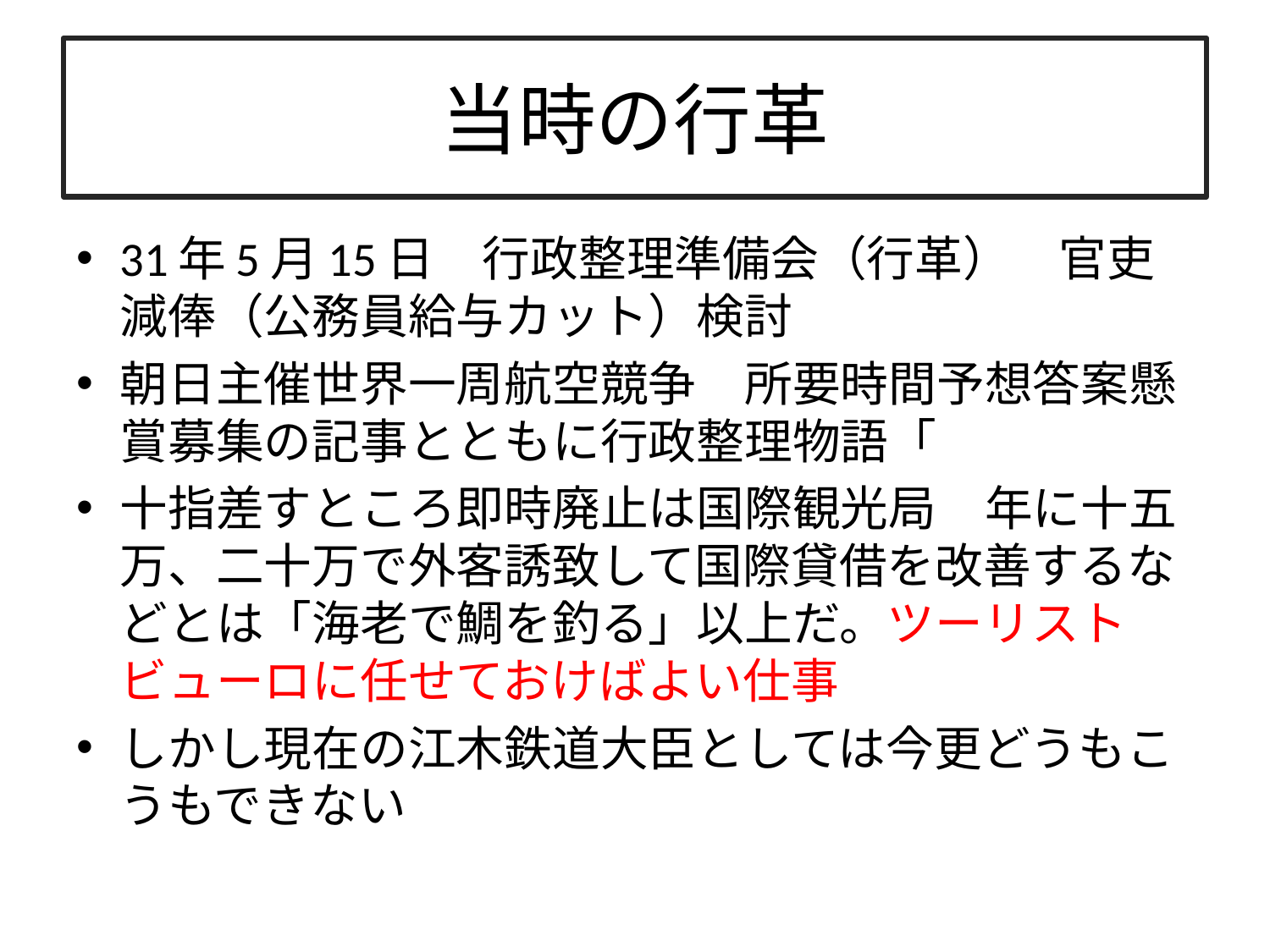

# 当時の行革
31年5月15日　行政整理準備会（行革）　官吏減俸（公務員給与カット）検討
朝日主催世界一周航空競争　所要時間予想答案懸賞募集の記事とともに行政整理物語「
十指差すところ即時廃止は国際観光局　年に十五万、二十万で外客誘致して国際貸借を改善するなどとは「海老で鯛を釣る」以上だ。ツーリストビューロに任せておけばよい仕事
しかし現在の江木鉄道大臣としては今更どうもこうもできない